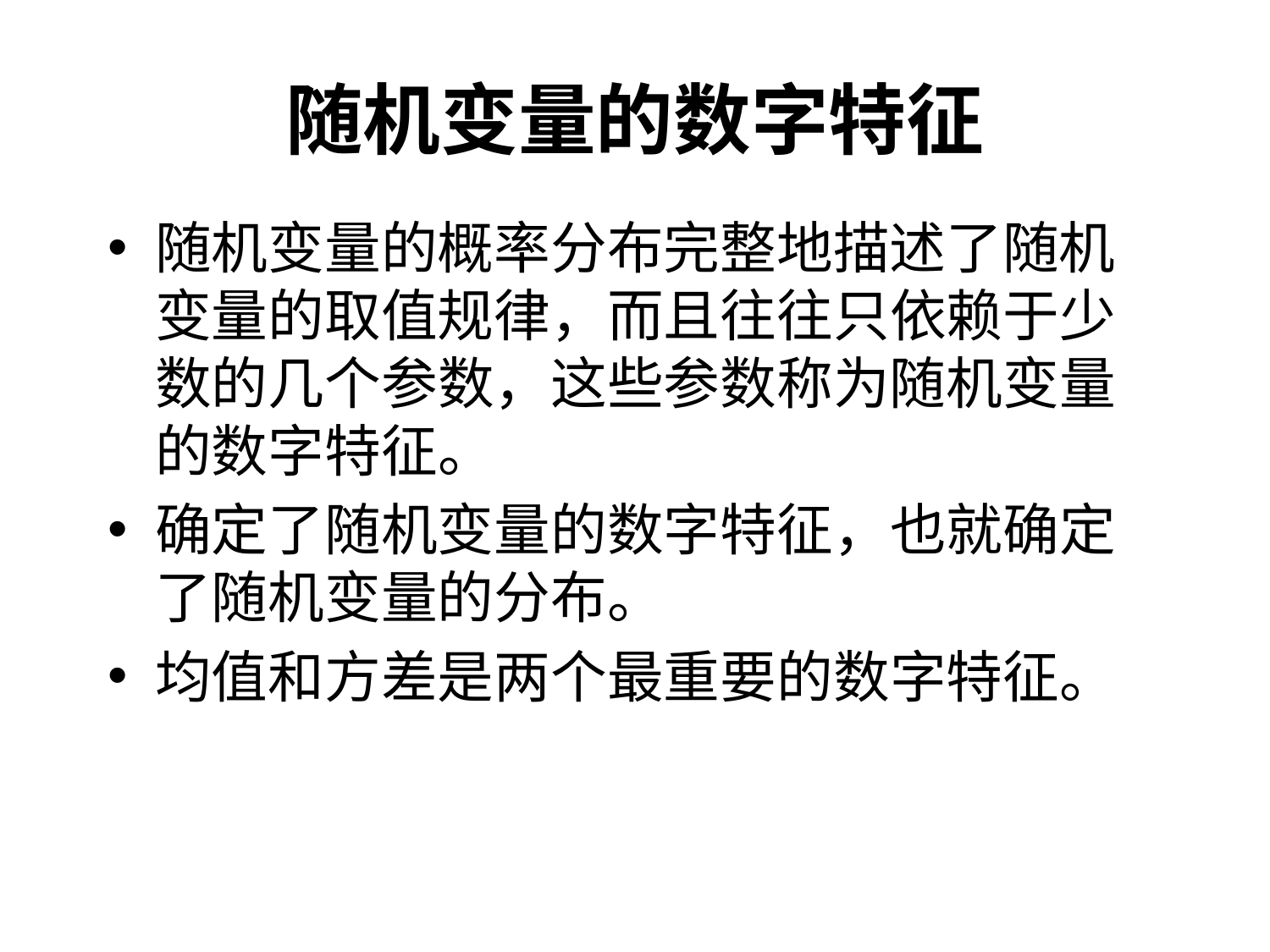

# 随机变量的数字特征
随机变量的概率分布完整地描述了随机变量的取值规律，而且往往只依赖于少数的几个参数，这些参数称为随机变量的数字特征。
确定了随机变量的数字特征，也就确定了随机变量的分布。
均值和方差是两个最重要的数字特征。